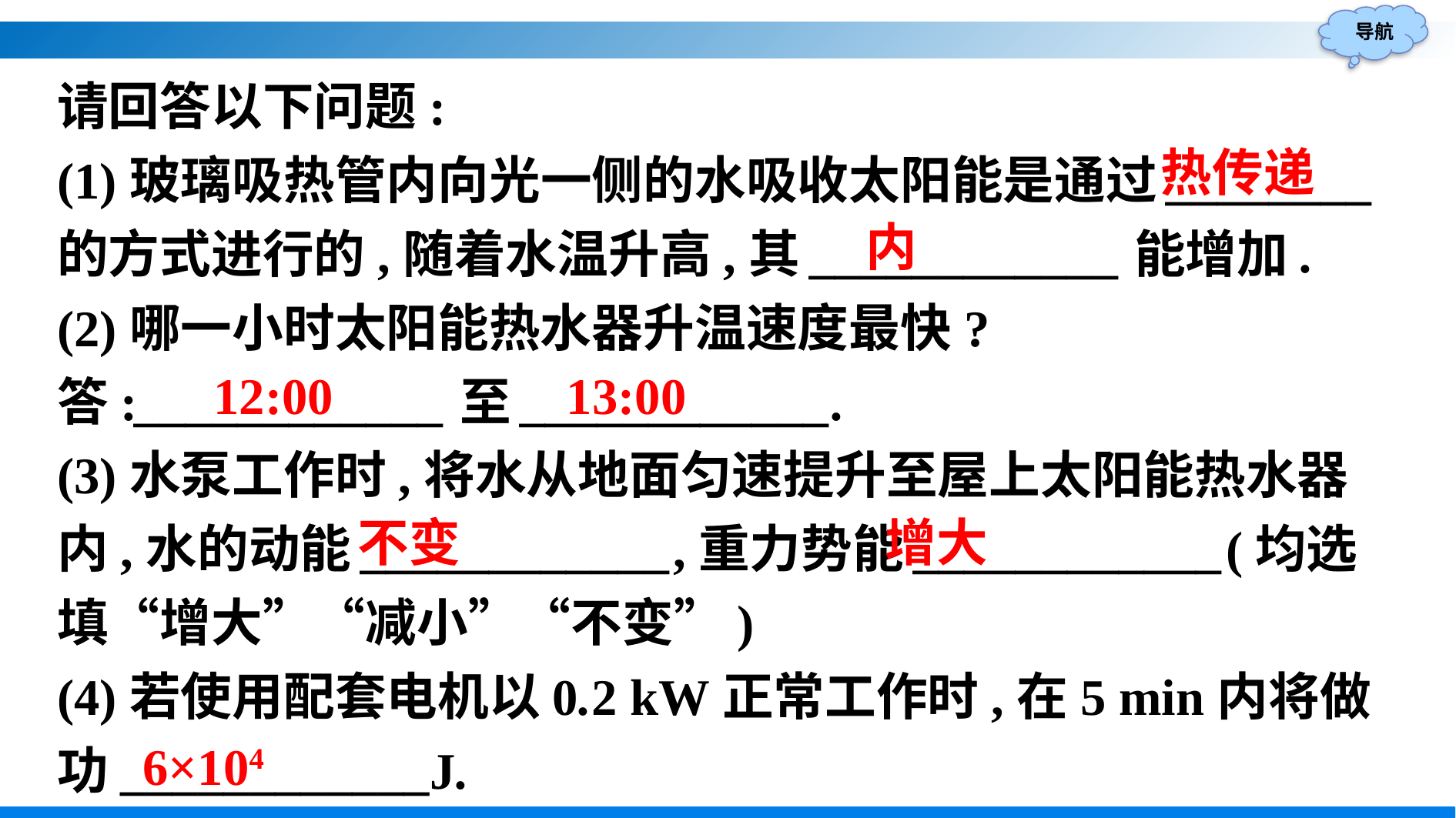

请回答以下问题:
(1)玻璃吸热管内向光一侧的水吸收太阳能是通过________的方式进行的,随着水温升高,其____________能增加.
(2)哪一小时太阳能热水器升温速度最快?
答:____________至____________.
(3)水泵工作时,将水从地面匀速提升至屋上太阳能热水器内,水的动能____________,重力势能____________(均选填“增大”“减小”“不变”)
(4)若使用配套电机以0.2 kW正常工作时,在5 min内将做功____________J.
热传递
内
12:00
13:00
增大
不变
6×104